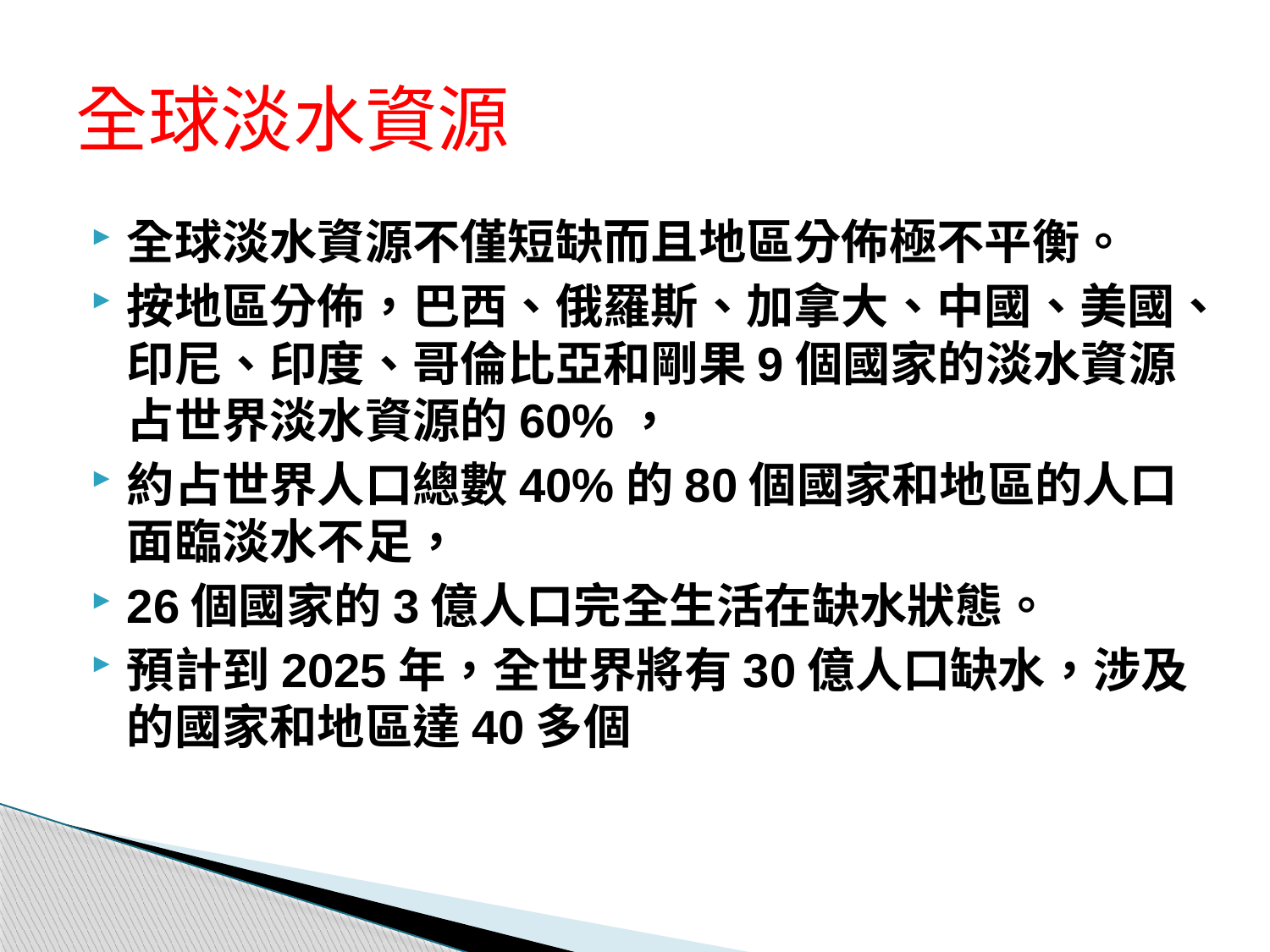

# 全球淡水資源
全球淡水資源不僅短缺而且地區分佈極不平衡。
按地區分佈，巴西、俄羅斯、加拿大、中國、美國、印尼、印度、哥倫比亞和剛果9個國家的淡水資源占世界淡水資源的60%，
約占世界人口總數40%的80個國家和地區的人口面臨淡水不足，
26個國家的3億人口完全生活在缺水狀態。
預計到2025年，全世界將有30億人口缺水，涉及的國家和地區達40多個